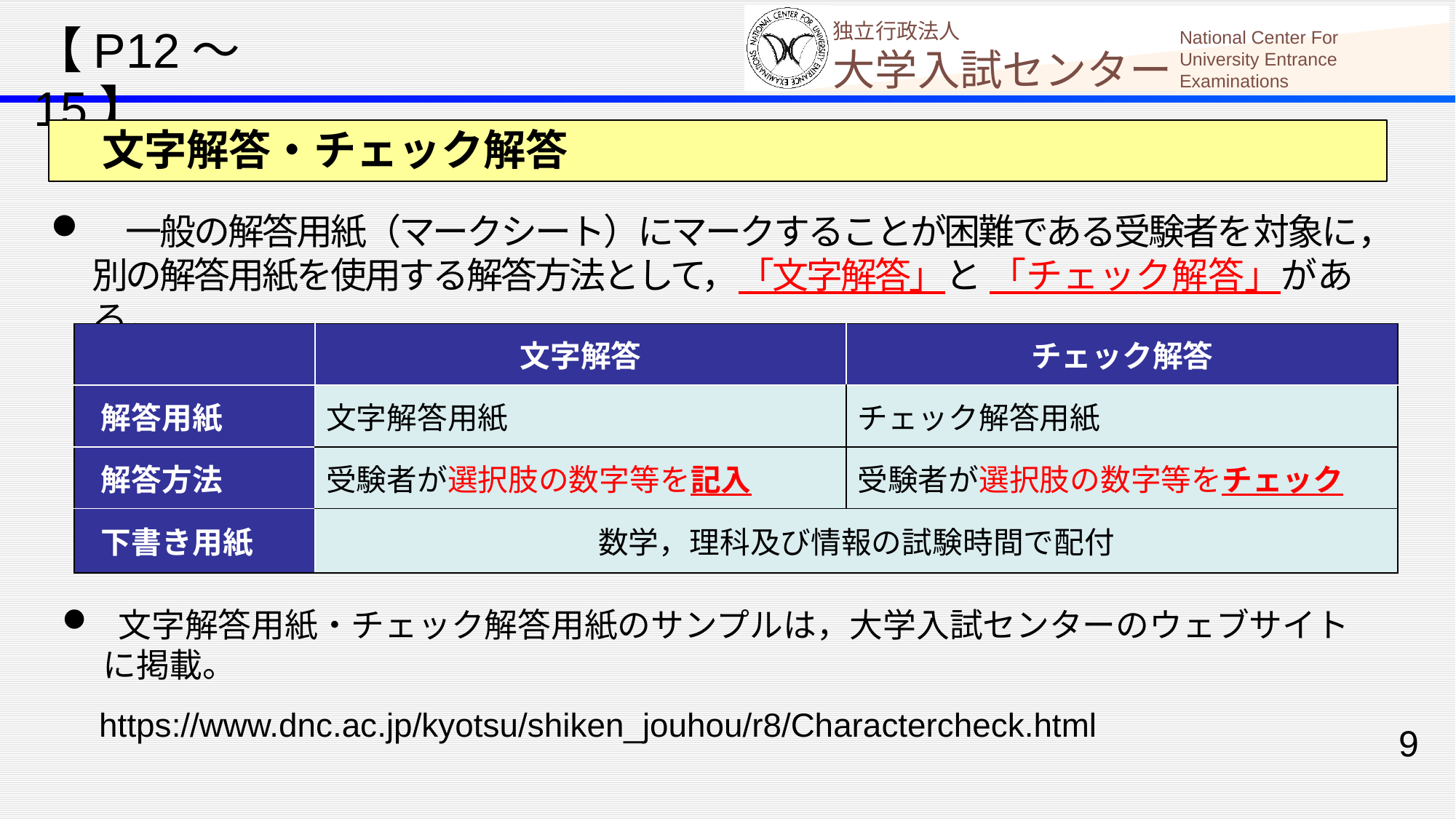

【P12～15】
　文字解答・チェック解答
　一般の解答用紙（マークシート）にマークすることが困難である受験者を対象に，別の解答用紙を使用する解答方法として，「文字解答」と 「チェック解答」がある。
|  | 文字解答 | チェック解答 |
| --- | --- | --- |
| 解答用紙 | 文字解答用紙 | チェック解答用紙 |
| 解答方法 | 受験者が選択肢の数字等を記入 | 受験者が選択肢の数字等をチェック |
| 下書き用紙 | 数学，理科及び情報の試験時間で配付 |  |
 文字解答用紙・チェック解答用紙のサンプルは，大学入試センターのウェブサイトに掲載。
    https://www.dnc.ac.jp/kyotsu/shiken_jouhou/r8/Charactercheck.html

9